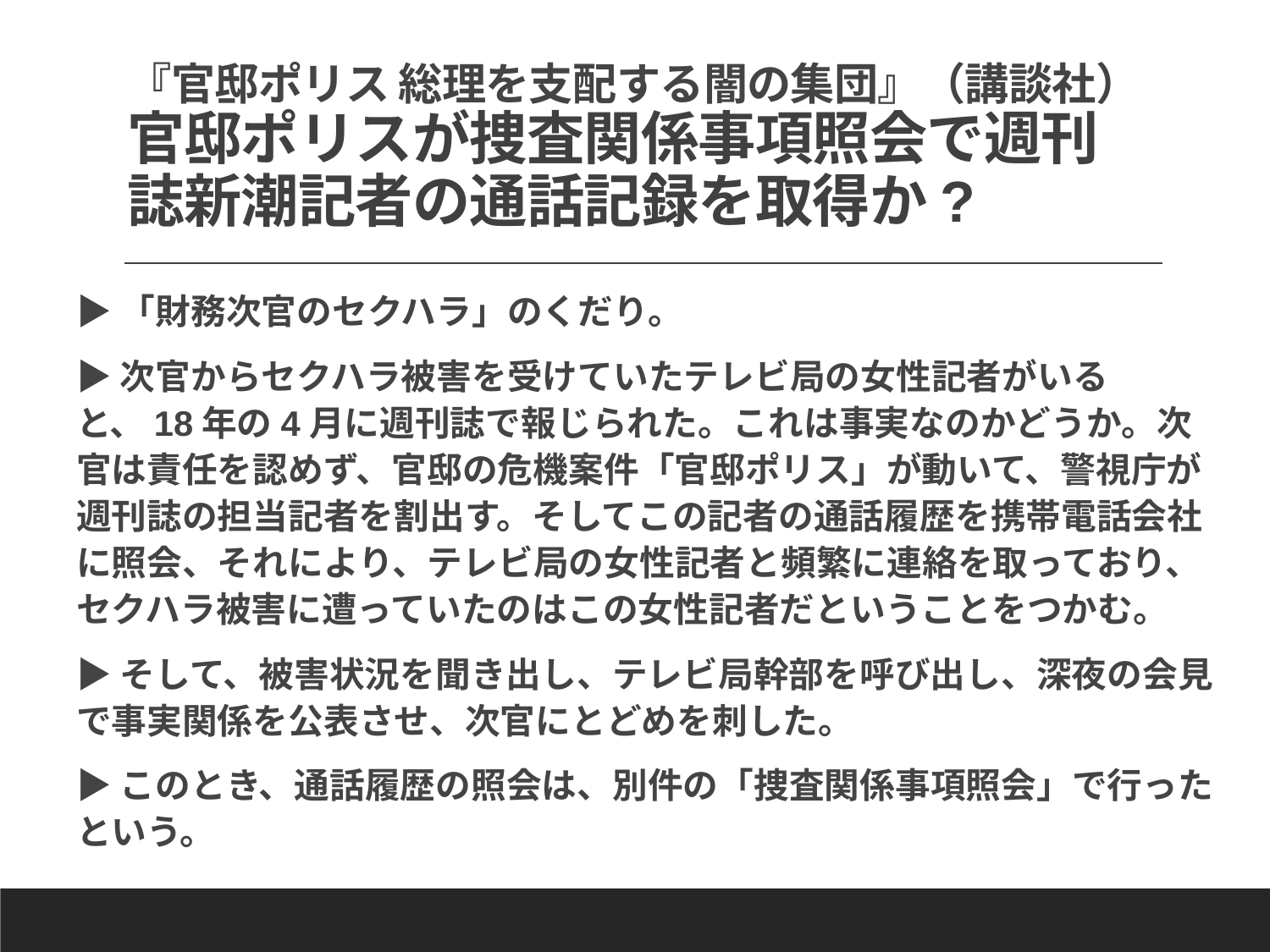

# 『官邸ポリス 総理を支配する闇の集団』（講談社） 官邸ポリスが捜査関係事項照会で週刊誌新潮記者の通話記録を取得か?
▶「財務次官のセクハラ」のくだり。
▶次官からセクハラ被害を受けていたテレビ局の女性記者がいると、18年の4月に週刊誌で報じられた。これは事実なのかどうか。次官は責任を認めず、官邸の危機案件「官邸ポリス」が動いて、警視庁が週刊誌の担当記者を割出す。そしてこの記者の通話履歴を携帯電話会社に照会、それにより、テレビ局の女性記者と頻繁に連絡を取っており、セクハラ被害に遭っていたのはこの女性記者だということをつかむ。
▶そして、被害状況を聞き出し、テレビ局幹部を呼び出し、深夜の会見で事実関係を公表させ、次官にとどめを刺した。
▶このとき、通話履歴の照会は、別件の「捜査関係事項照会」で行ったという。